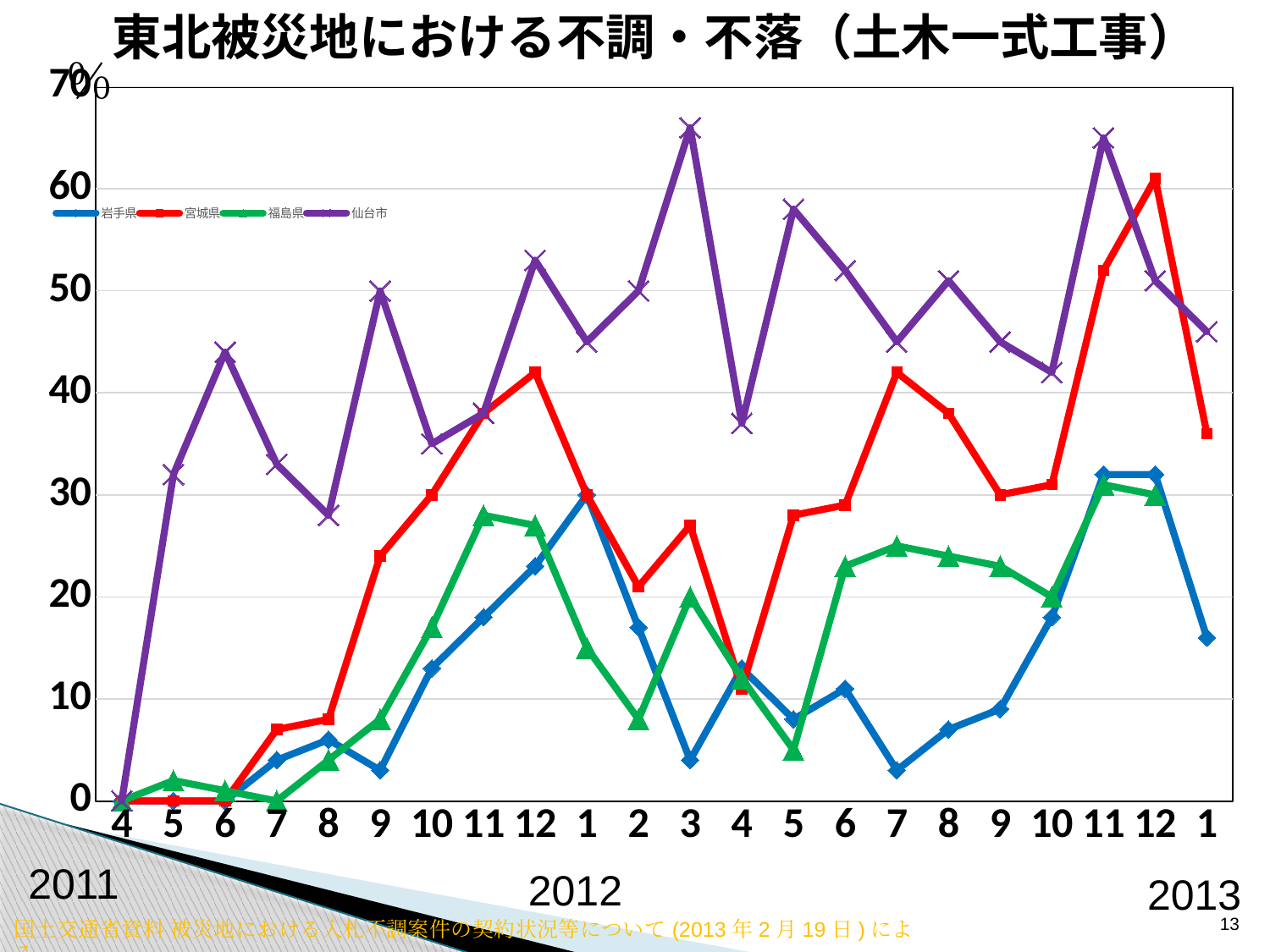

東北被災地における不調・不落（土木一式工事）
％

### Chart

| Category |  |  |  |  |
|---|---|---|---|---|
| 4 | 0.0 | 0.0 | 0.0 | 0.0 |
| 5 | 0.0 | 0.0 | 2.0 | 32.0 |
| 6 | 0.0 | 0.0 | 1.0 | 44.0 |
| 7 | 4.0 | 7.0 | 0.0 | 33.0 |
| 8 | 6.0 | 8.0 | 4.0 | 28.0 |
| 9 | 3.0 | 24.0 | 8.0 | 50.0 |
| 10 | 13.0 | 30.0 | 17.0 | 35.0 |
| 11 | 18.0 | 38.0 | 28.0 | 38.0 |
| 12 | 23.0 | 42.0 | 27.0 | 53.0 |
| 1 | 30.0 | 30.0 | 15.0 | 45.0 |
| 2 | 17.0 | 21.0 | 8.0 | 50.0 |
| 3 | 4.0 | 27.0 | 20.0 | 66.0 |
| 4 | 13.0 | 11.0 | 12.0 | 37.0 |
| 5 | 8.0 | 28.0 | 5.0 | 58.0 |
| 6 | 11.0 | 29.0 | 23.0 | 52.0 |
| 7 | 3.0 | 42.0 | 25.0 | 45.0 |
| 8 | 7.0 | 38.0 | 24.0 | 51.0 |
| 9 | 9.0 | 30.0 | 23.0 | 45.0 |
| 10 | 18.0 | 31.0 | 20.0 | 42.0 |
| 11 | 32.0 | 52.0 | 31.0 | 65.0 |
| 12 | 32.0 | 61.0 | 30.0 | 51.0 |
| 1 | 16.0 | 36.0 | None | 46.0 |
2011
2012
2013
13
国土交通省資料 被災地における入札不調案件の契約状況等について(2013年2月19日)による